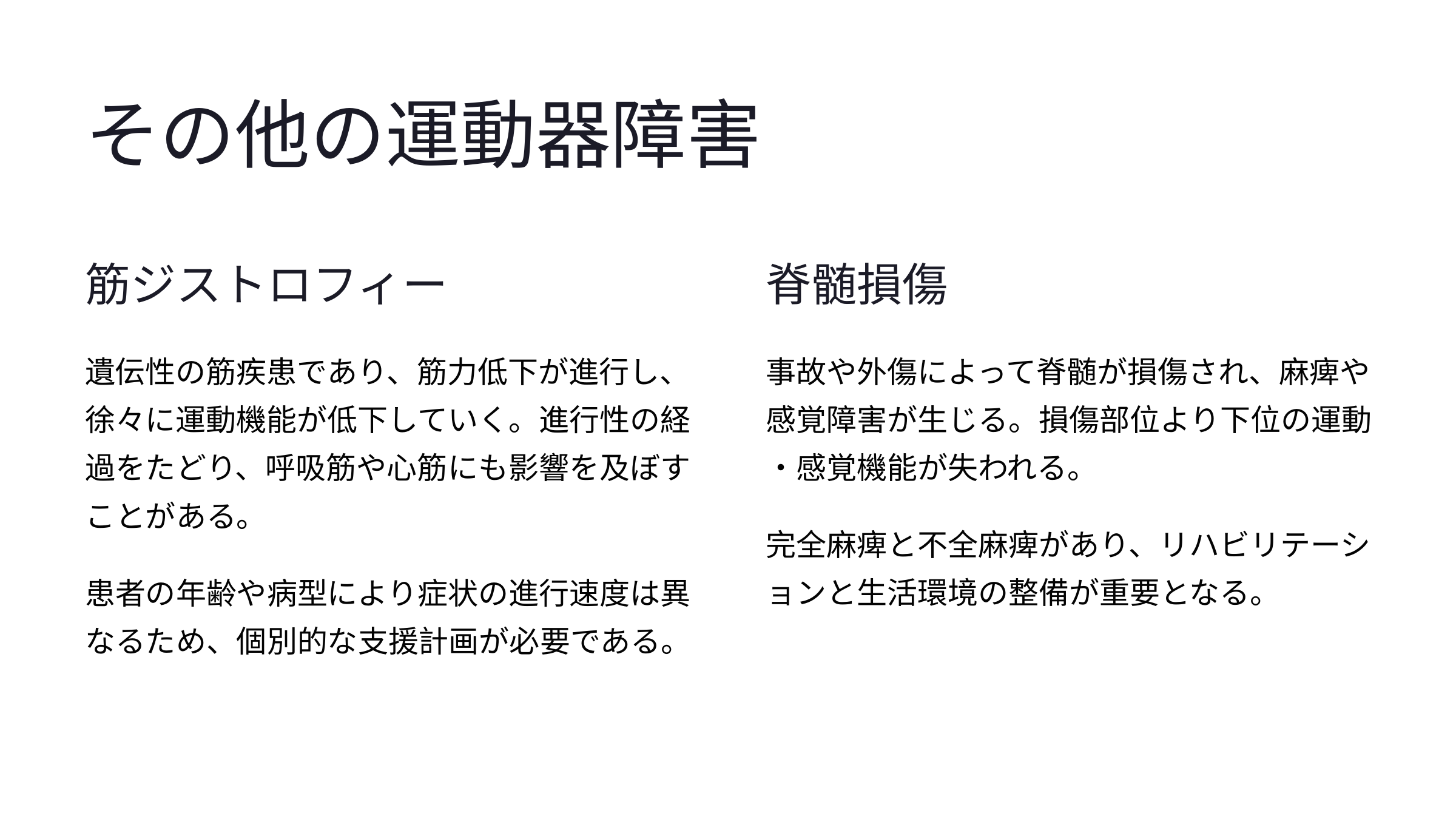

その他の運動器障害
筋ジストロフィー
脊髄損傷
遺伝性の筋疾患であり、筋力低下が進行し、徐々に運動機能が低下していく。進行性の経過をたどり、呼吸筋や心筋にも影響を及ぼすことがある。
事故や外傷によって脊髄が損傷され、麻痺や感覚障害が生じる。損傷部位より下位の運動・感覚機能が失われる。
完全麻痺と不全麻痺があり、リハビリテーションと生活環境の整備が重要となる。
患者の年齢や病型により症状の進行速度は異なるため、個別的な支援計画が必要である。